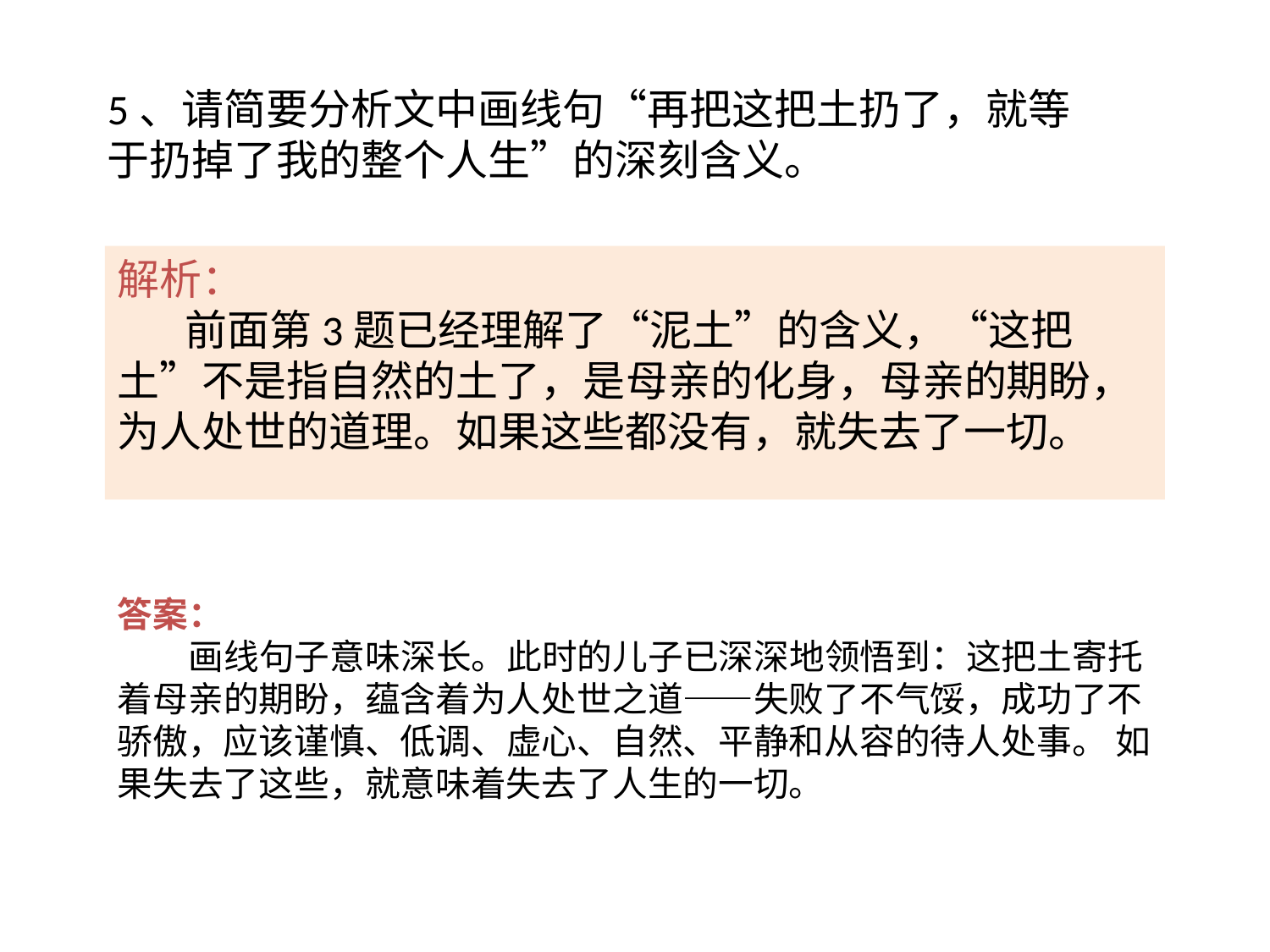

5、请简要分析文中画线句“再把这把土扔了，就等于扔掉了我的整个人生”的深刻含义。

解析：
      前面第3题已经理解了“泥土”的含义，“这把土”不是指自然的土了，是母亲的化身，母亲的期盼，为人处世的道理。如果这些都没有，就失去了一切。

答案：
        画线句子意味深长。此时的儿子已深深地领悟到：这把土寄托着母亲的期盼，蕴含着为人处世之道——失败了不气馁，成功了不骄傲，应该谨慎、低调、虚心、自然、平静和从容的待人处事。 如果失去了这些，就意味着失去了人生的一切。